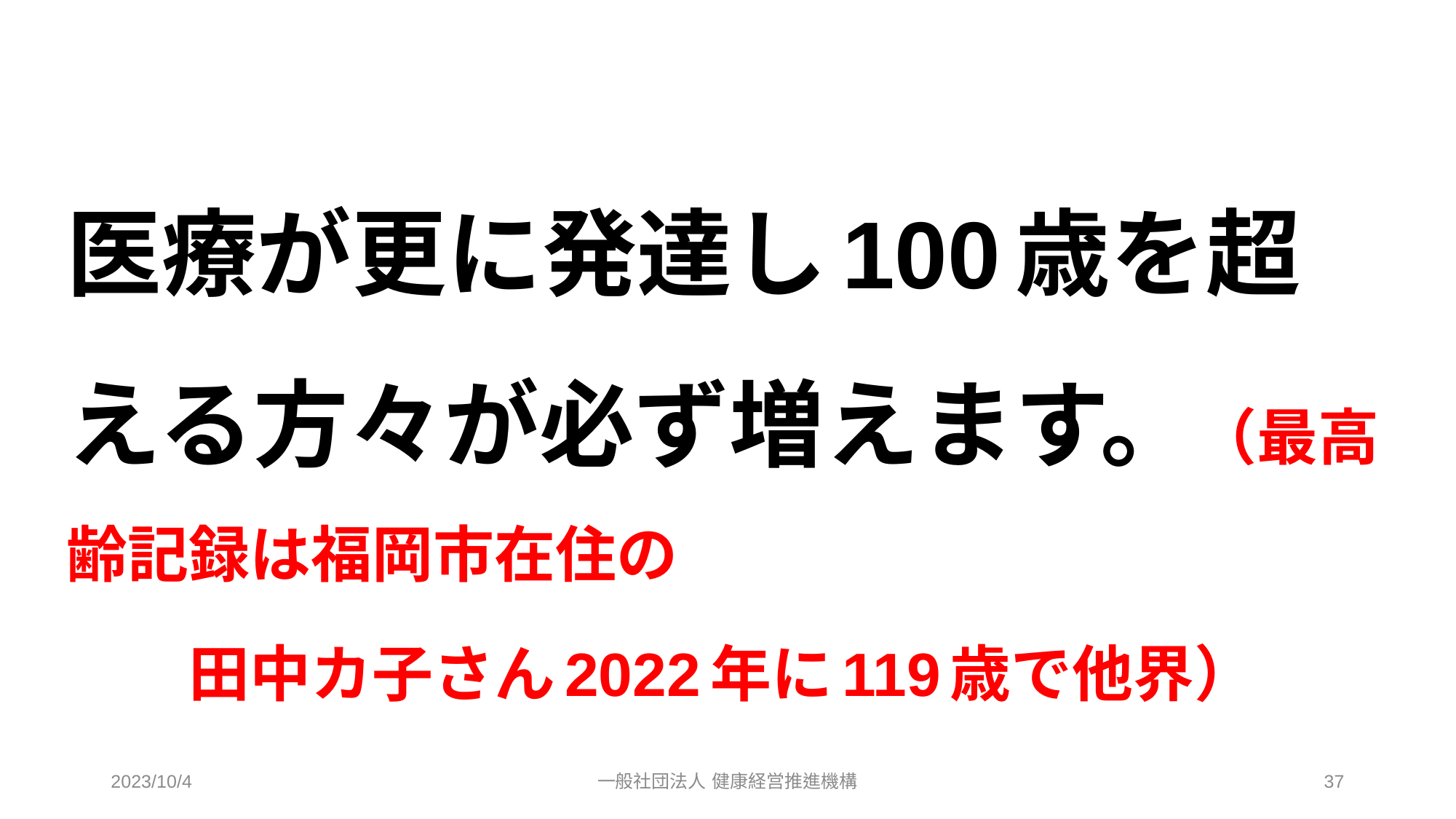

#
医療が更に発達し100歳を超える方々が必ず増えます。（最高齢記録は福岡市在住の
　　田中カ子さん2022年に119歳で他界）
2023/10/4
一般社団法人 健康経営推進機構
37